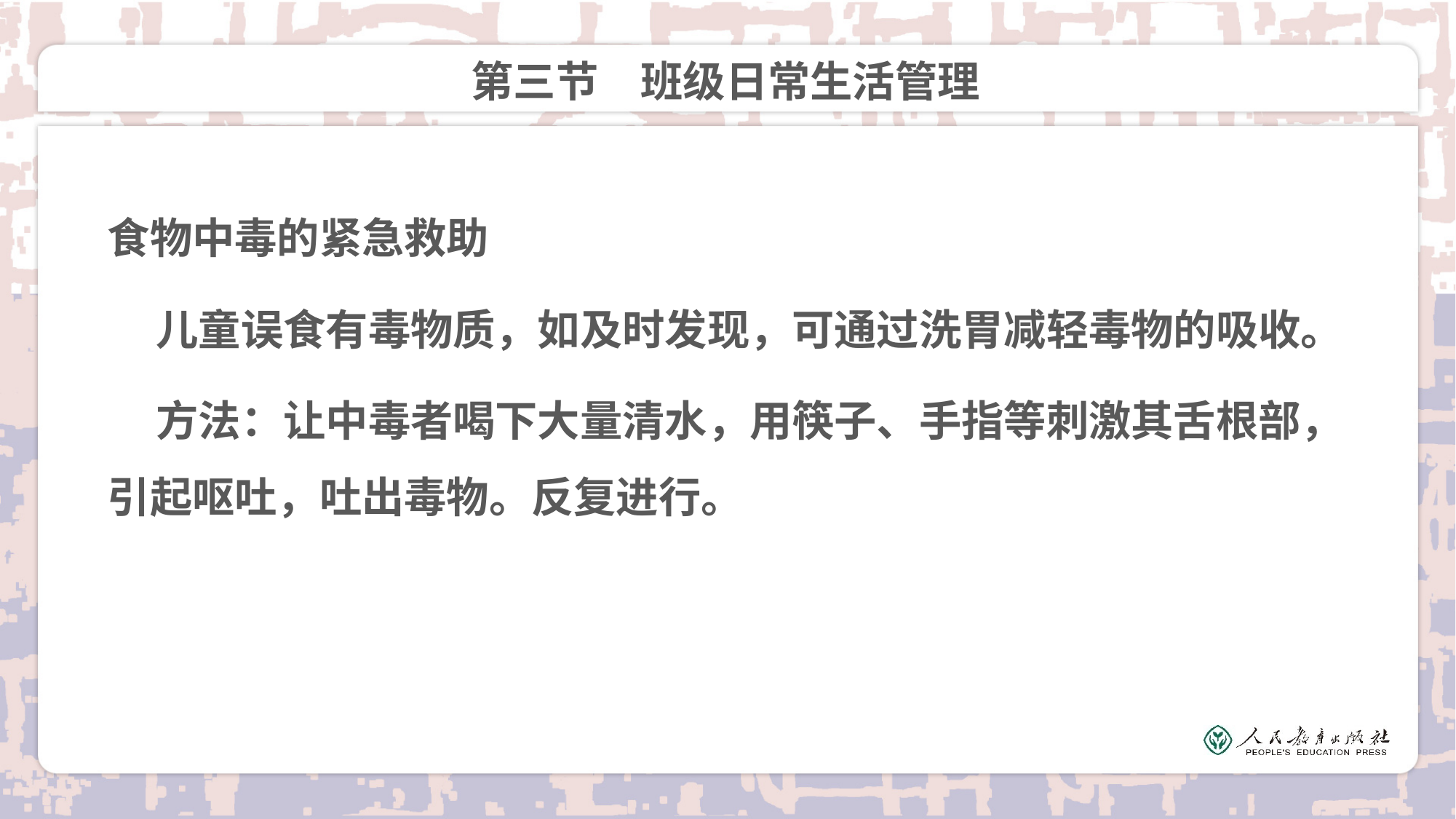

# 第三节　班级日常生活管理
食物中毒的紧急救助
    儿童误食有毒物质，如及时发现，可通过洗胃减轻毒物的吸收。
    方法：让中毒者喝下大量清水，用筷子、手指等刺激其舌根部，引起呕吐，吐出毒物。反复进行。